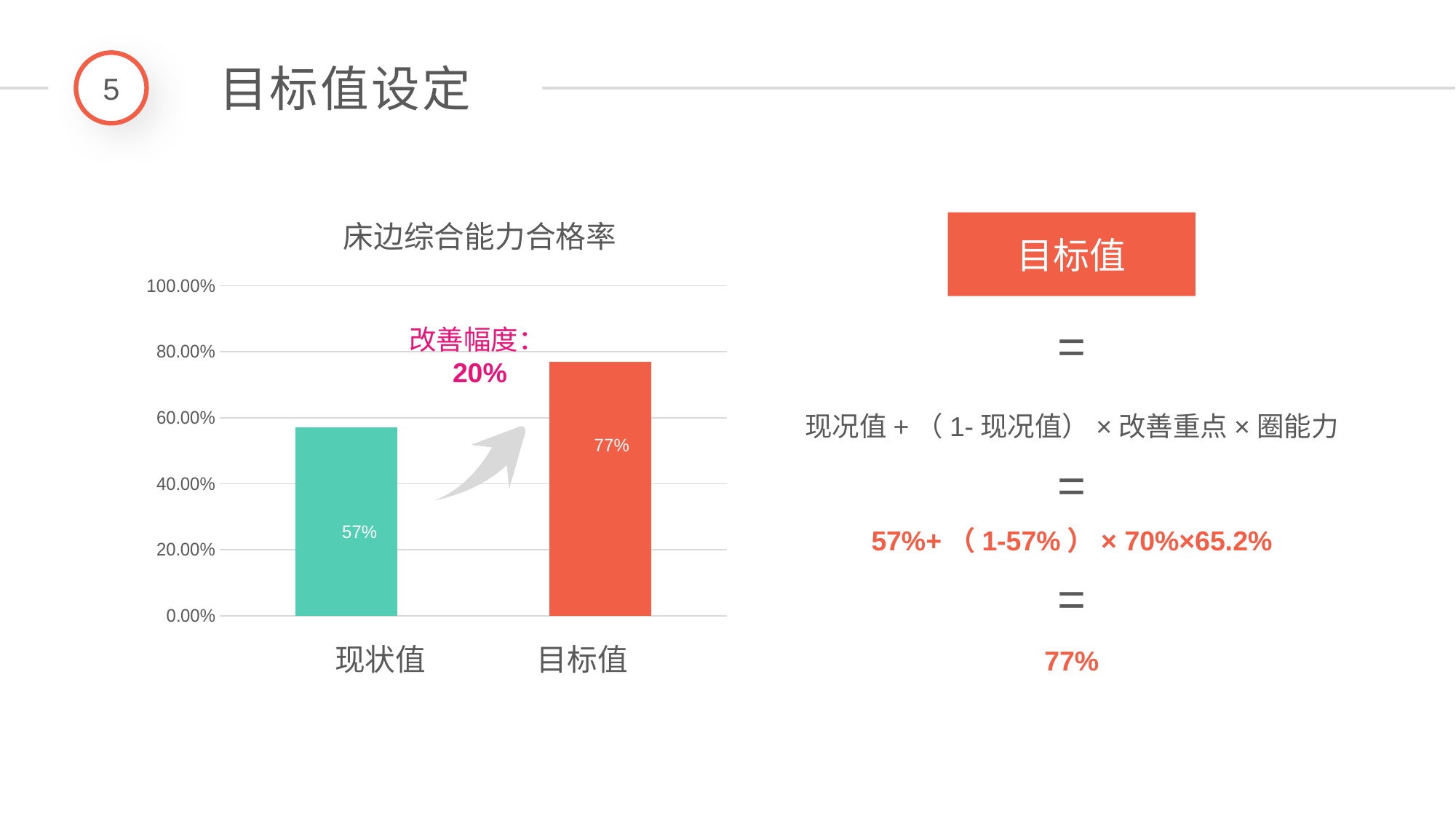

5
目标值设定
床边综合能力合格率
目标值

### Chart

| Category | 系列 1 |
|---|---|
| 现状值 | 0.57 |
| 目标值 | 0.77 |
=
改善幅度：20%
现况值+（1-现况值）×改善重点×圈能力

=
57%+（1-57%）× 70%×65.2%
=
现状值
目标值
77%
延时符